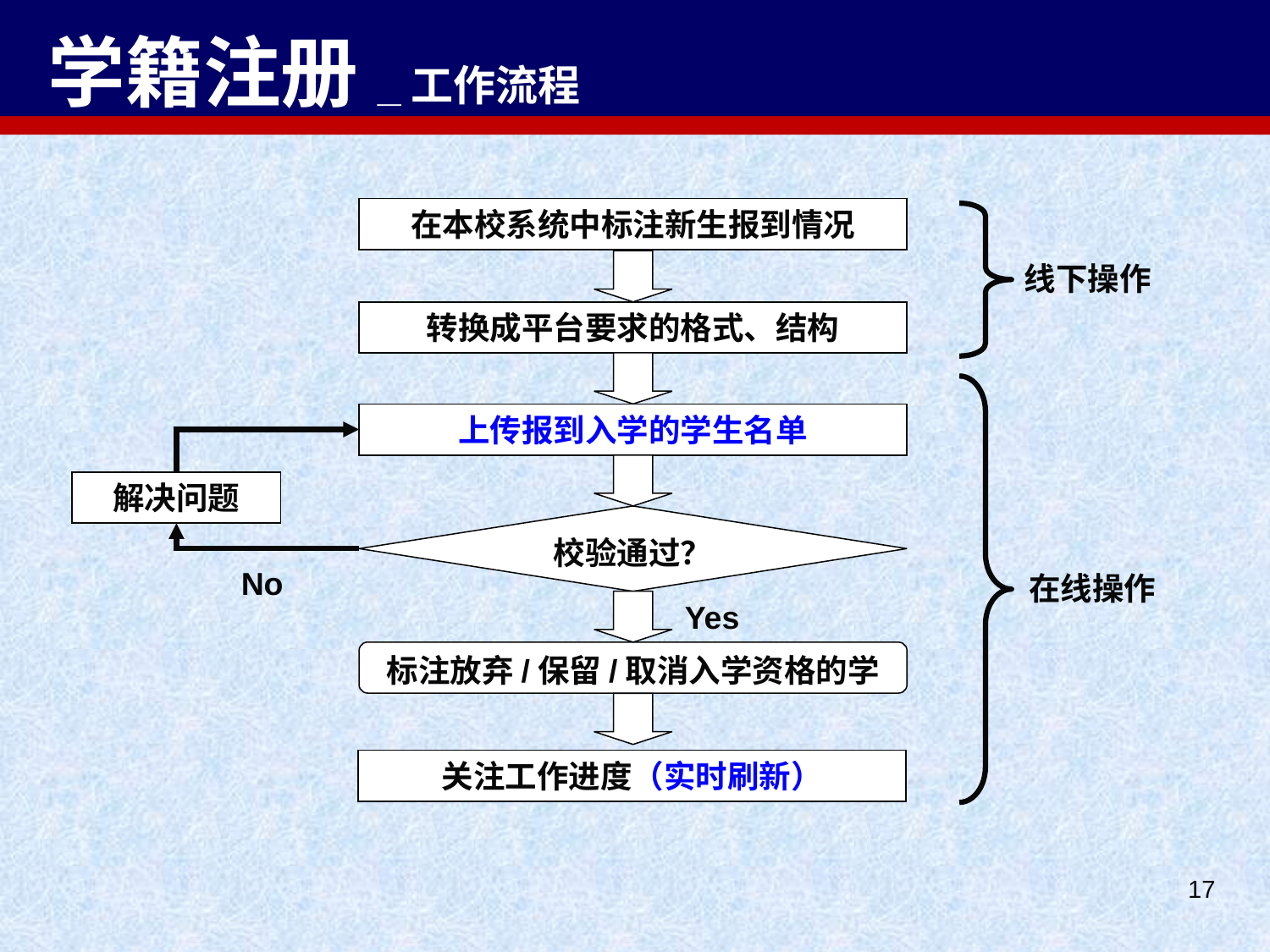

# 学籍注册_工作流程
在本校系统中标注新生报到情况

线下操作
转换成平台要求的格式、结构

上传报到入学的学生名单

解决问题
校验通过？
No
在线操作

Yes
标注放弃/保留/取消入学资格的学生

关注工作进度（实时刷新）
17